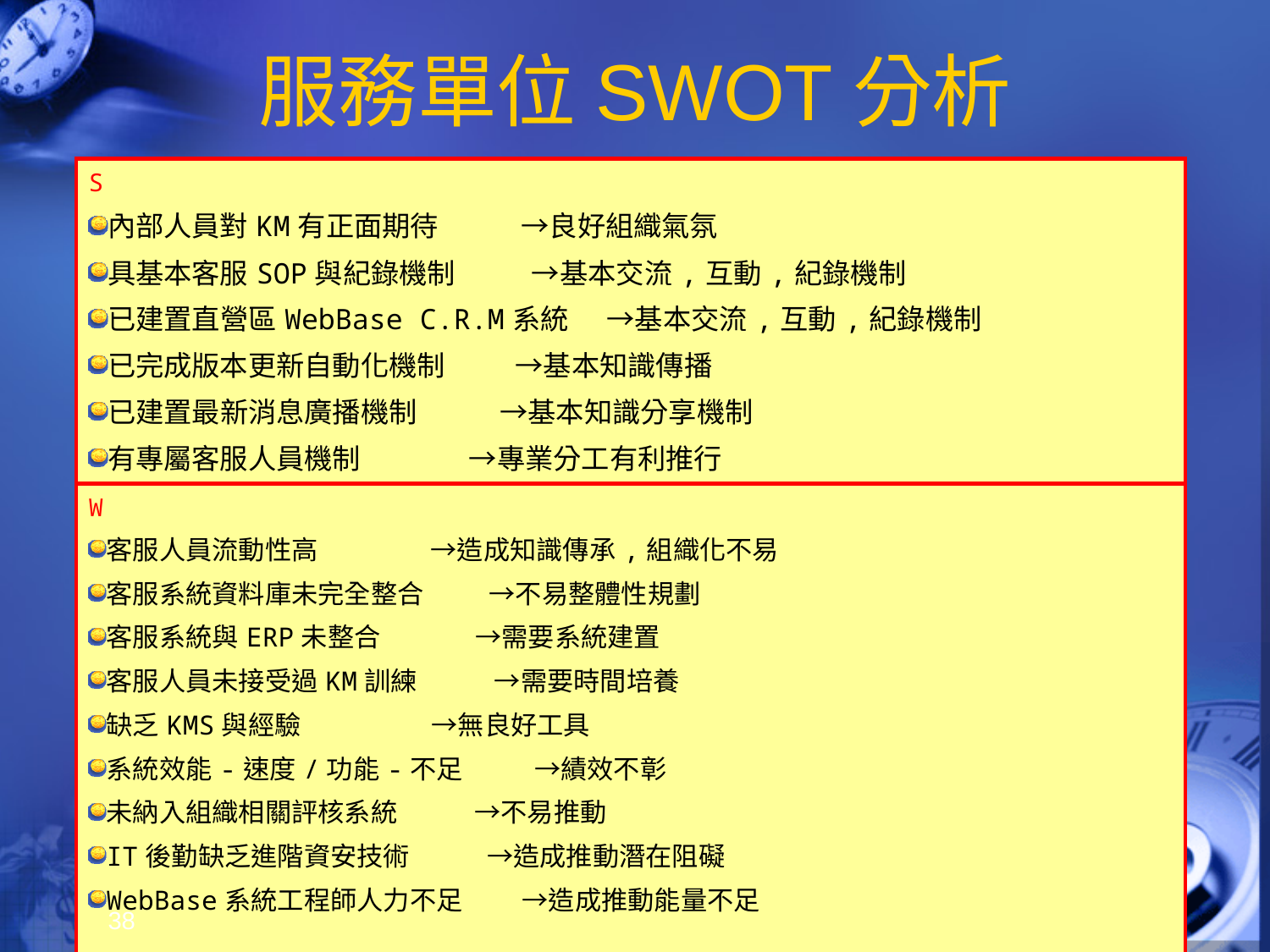

# 服務單位SWOT分析
| S 內部人員對KM有正面期待 →良好組織氣氛 具基本客服SOP與紀錄機制 →基本交流,互動,紀錄機制 已建置直營區WebBase C.R.M系統 →基本交流,互動,紀錄機制 已完成版本更新自動化機制 →基本知識傳播 已建置最新消息廣播機制 →基本知識分享機制 有專屬客服人員機制 →專業分工有利推行 |
| --- |
| W 客服人員流動性高 →造成知識傳承,組織化不易 客服系統資料庫未完全整合 →不易整體性規劃 客服系統與ERP未整合 →需要系統建置 客服人員未接受過KM訓練 →需要時間培養 缺乏KMS與經驗 →無良好工具 系統效能-速度/功能-不足 →績效不彰 未納入組織相關評核系統 →不易推動 IT後勤缺乏進階資安技術 →造成推動潛在阻礙 WebBase系統工程師人力不足 →造成推動能量不足 |
38